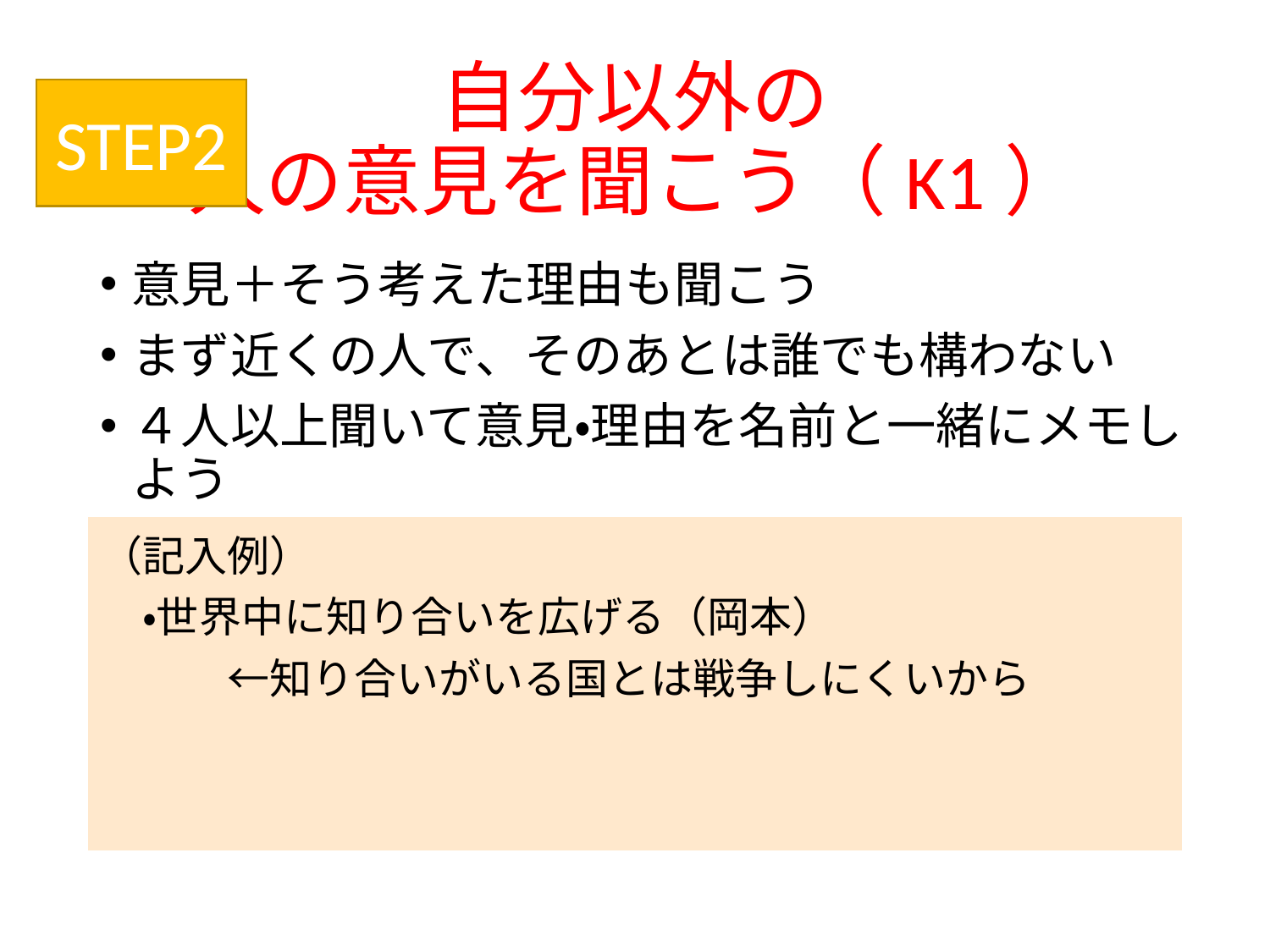

# 自分以外の 人の意見を聞こう（K1）
STEP2
意見＋そう考えた理由も聞こう
まず近くの人で、そのあとは誰でも構わない
４人以上聞いて意見・理由を名前と一緒にメモしよう
| （記入例） 　・世界中に知り合いを広げる（岡本） 　　　←知り合いがいる国とは戦争しにくいから |
| --- |